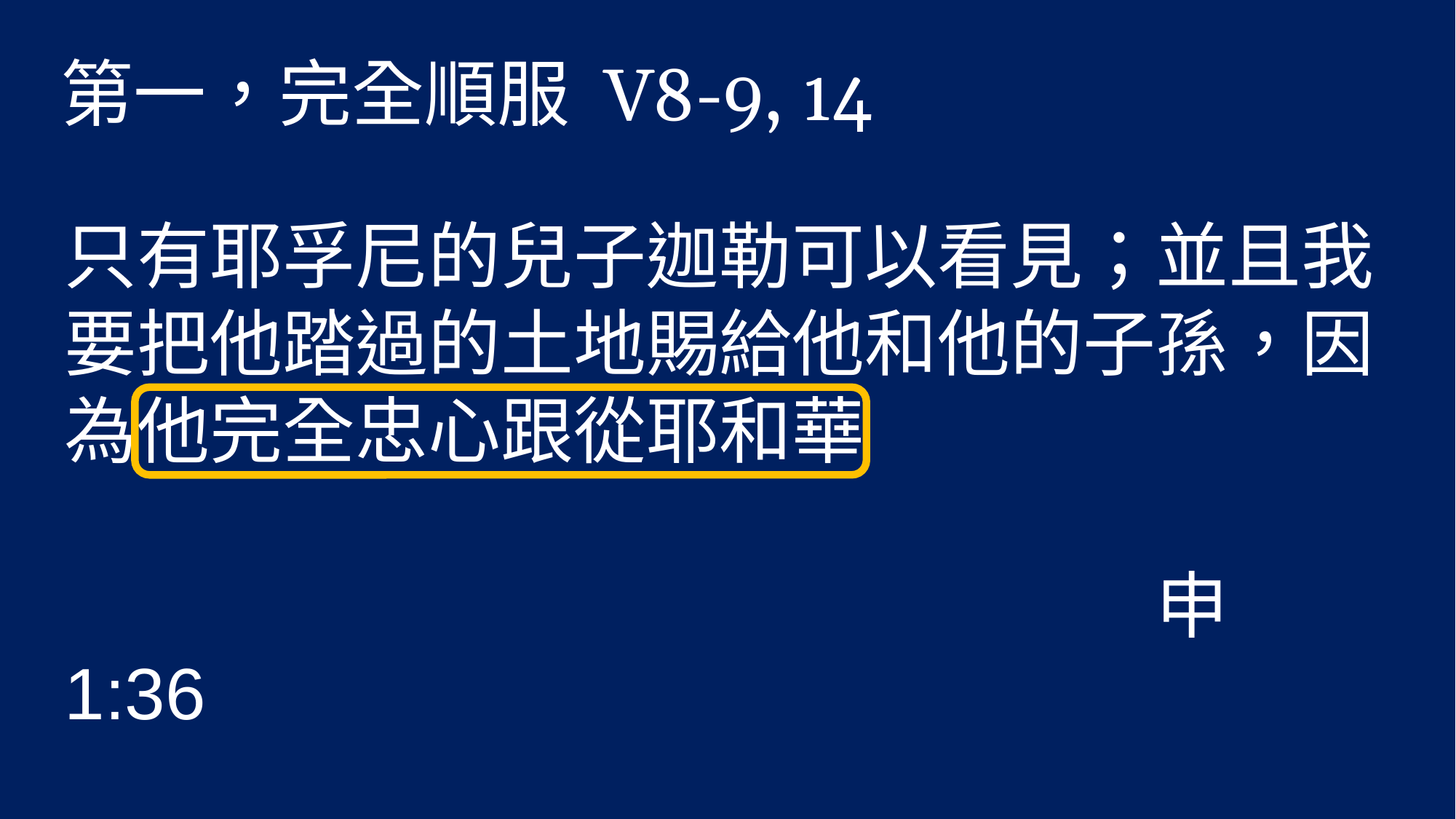

第一，完全順服 V8-9, 14
只有耶孚尼的兒子迦勒可以看見；並且我要把他踏過的土地賜給他和他的子孫，因為他完全忠心跟從耶和華

										申1:36